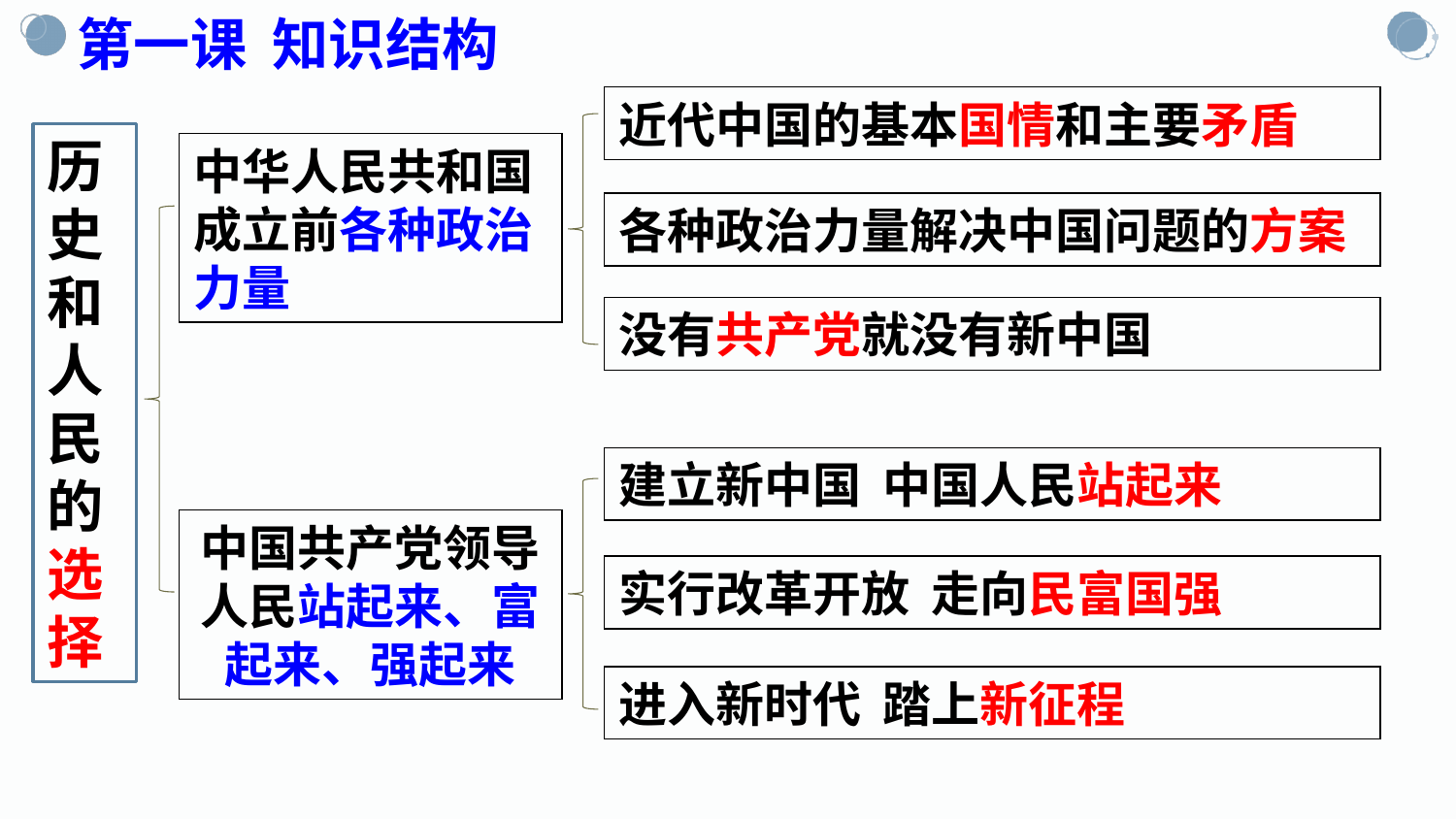

第一课  知识结构
近代中国的基本国情和主要矛盾

历史和人民的选择
中华人民共和国成立前各种政治力量
各种政治力量解决中国问题的方案

没有共产党就没有新中国
建立新中国  中国人民站起来

中国共产党领导人民站起来、富起来、强起来
实行改革开放  走向民富国强
进入新时代  踏上新征程